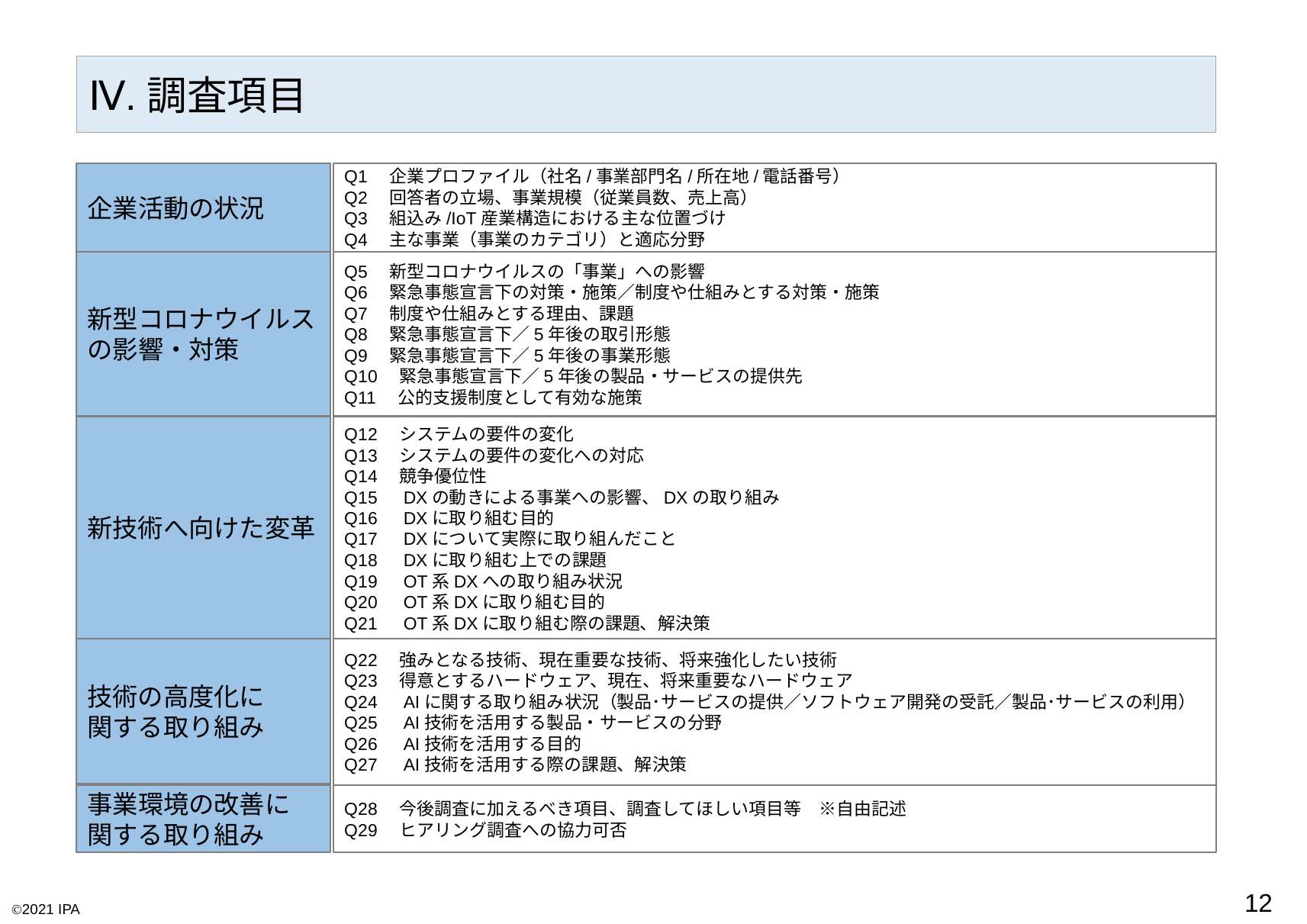

Ⅳ.調査項目
企業活動の状況
Q1　企業プロファイル（社名/事業部門名/所在地/電話番号）
Q2　回答者の立場、事業規模（従業員数、売上高）
Q3　組込み/IoT産業構造における主な位置づけ
Q4　主な事業（事業のカテゴリ）と適応分野
新型コロナウイルス
の影響・対策
Q5　新型コロナウイルスの「事業」への影響
Q6　緊急事態宣言下の対策・施策／制度や仕組みとする対策・施策
Q7　制度や仕組みとする理由、課題
Q8　緊急事態宣言下／5年後の取引形態
Q9　緊急事態宣言下／5年後の事業形態
Q10　緊急事態宣言下／5年後の製品・サービスの提供先
Q11　公的支援制度として有効な施策
Q12　システムの要件の変化
Q13　システムの要件の変化への対応
Q14　競争優位性
Q15　DXの動きによる事業への影響、DXの取り組み
Q16　DXに取り組む目的
Q17　DXについて実際に取り組んだこと
Q18　DXに取り組む上での課題
Q19　OT系DXへの取り組み状況
Q20　OT系DXに取り組む目的
Q21　OT系DXに取り組む際の課題、解決策
新技術へ向けた変革
技術の高度化に
関する取り組み
Q22　強みとなる技術、現在重要な技術、将来強化したい技術
Q23　得意とするハードウェア、現在、将来重要なハードウェア
Q24　AIに関する取り組み状況（製品･サービスの提供／ソフトウェア開発の受託／製品･サービスの利用）
Q25　AI技術を活用する製品・サービスの分野
Q26　AI技術を活用する目的
Q27　AI技術を活用する際の課題、解決策
事業環境の改善に
関する取り組み
Q28　今後調査に加えるべき項目、調査してほしい項目等　※自由記述
Q29　ヒアリング調査への協力可否